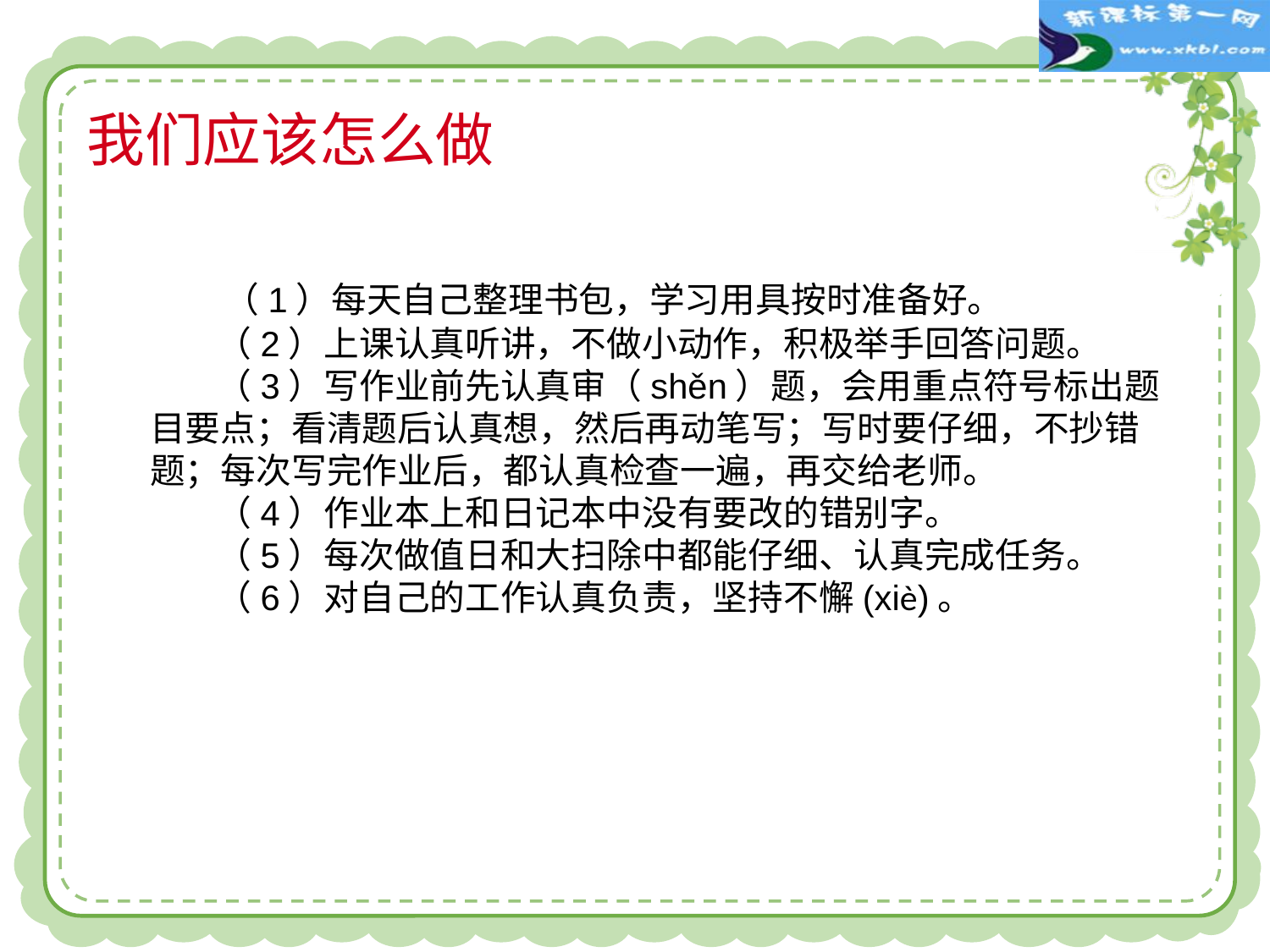

# 我们应该怎么做

  （1）每天自己整理书包，学习用具按时准备好。
  （2）上课认真听讲，不做小动作，积极举手回答问题。
  （3）写作业前先认真审（shěn）题，会用重点符号标出题目要点；看清题后认真想，然后再动笔写；写时要仔细，不抄错题；每次写完作业后，都认真检查一遍，再交给老师。
  （4）作业本上和日记本中没有要改的错别字。
  （5）每次做值日和大扫除中都能仔细、认真完成任务。
  （6）对自己的工作认真负责，坚持不懈(xiè)。